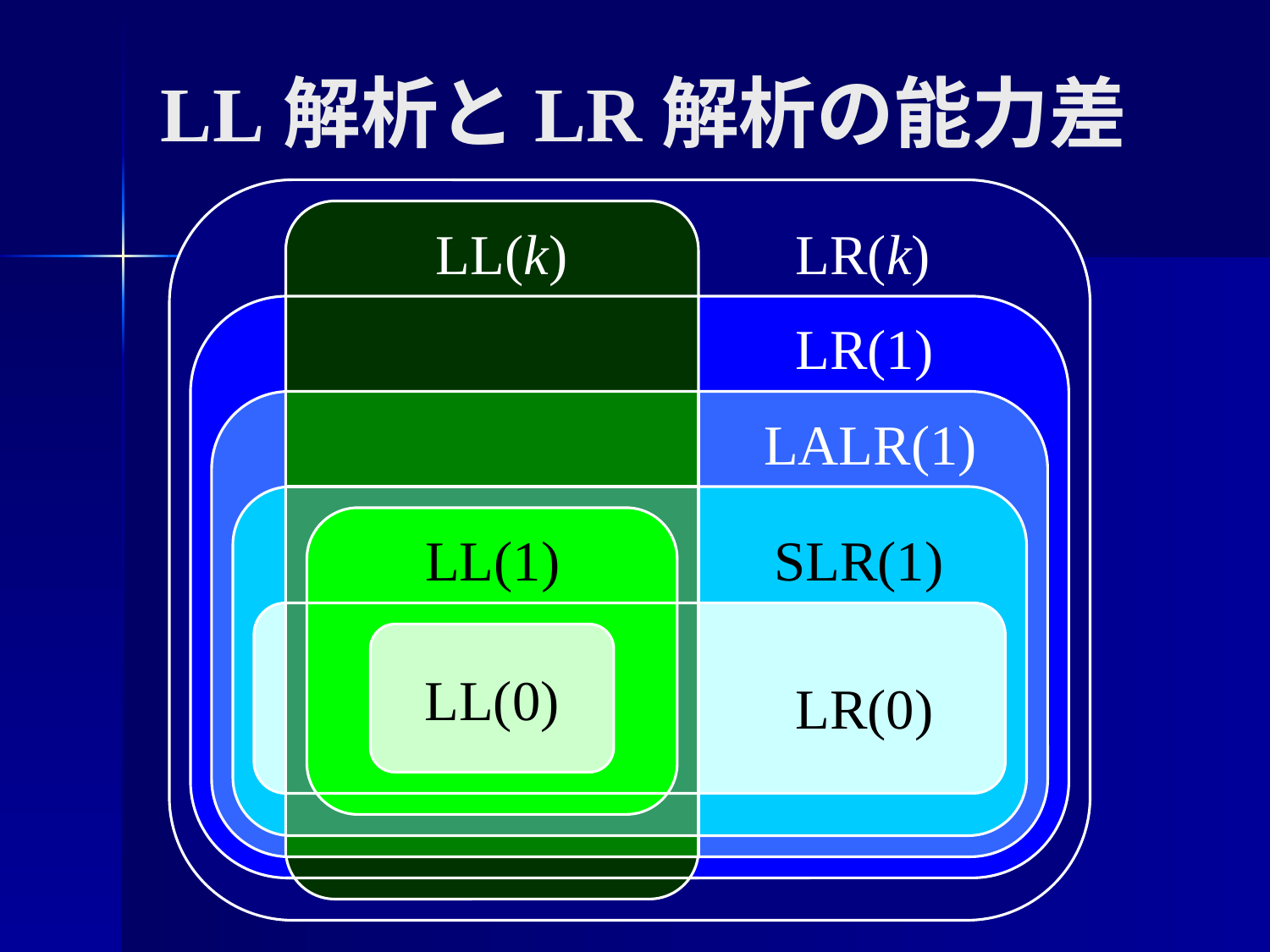

# LL解析とLR解析の能力差

LR(k)

LL(k)

LR(1)

LALR(1)

SLR(1)

LL(1)

LR(0)

LL(0)